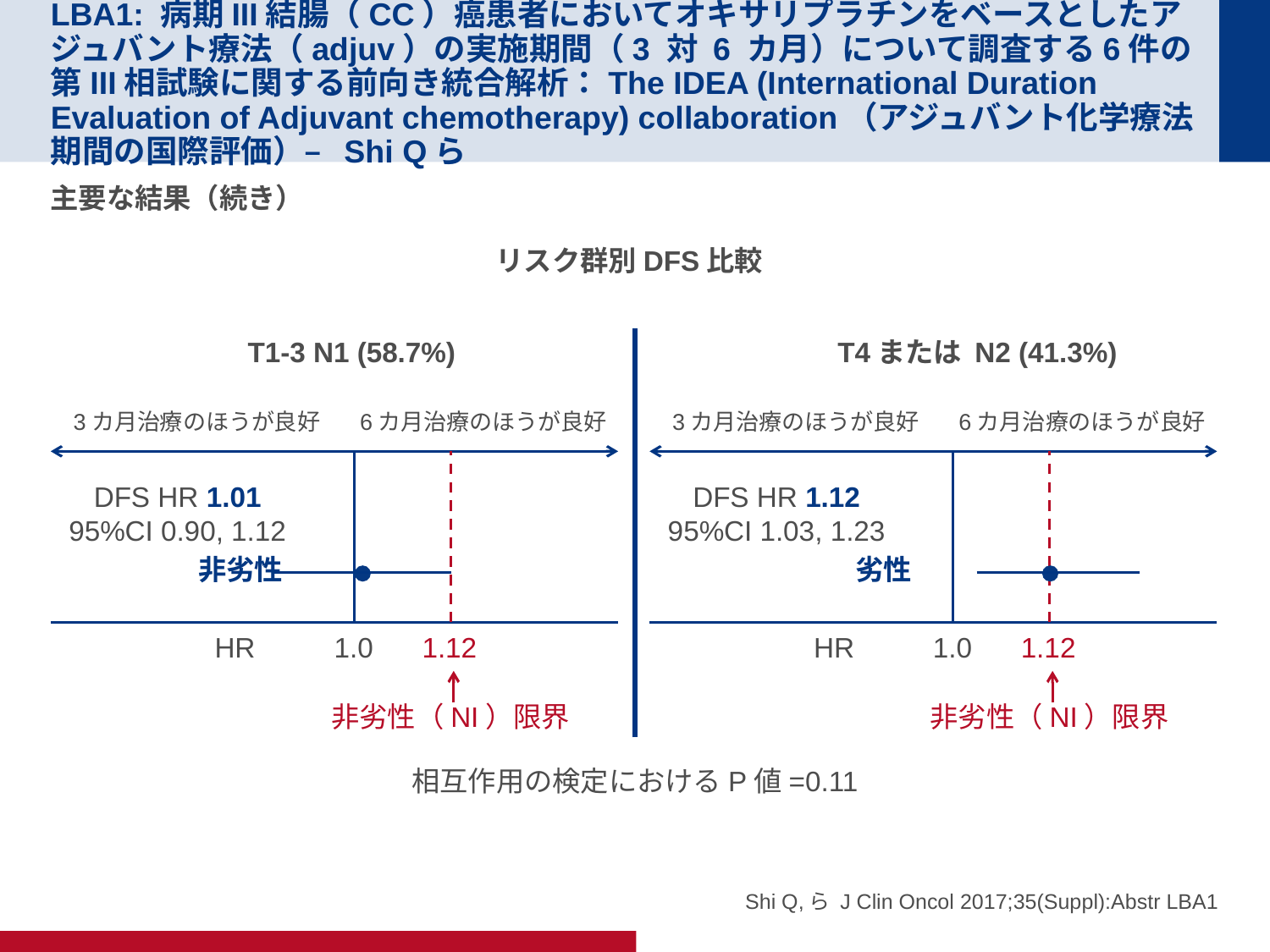

# LBA1: 病期III結腸（CC）癌患者においてオキサリプラチンをベースとしたアジュバント療法（adjuv）の実施期間（3 対 6 カ月）について調査する6件の第III相試験に関する前向き統合解析：The IDEA (International Duration Evaluation of Adjuvant chemotherapy) collaboration（アジュバント化学療法期間の国際評価）–  Shi Qら
主要な結果（続き）
リスク群別DFS比較
T1-3 N1 (58.7%)
3カ月治療のほうが良好
6カ月治療のほうが良好
DFS HR 1.01
95%CI 0.90, 1.12
非劣性

HR	1.0	1.12
非劣性（NI）限界
T4または N2 (41.3%)
3カ月治療のほうが良好
6カ月治療のほうが良好
DFS HR 1.12
95%CI 1.03, 1.23
劣性

HR	1.0	1.12
非劣性（NI）限界
相互作用の検定におけるP値=0.11
Shi Q,ら J Clin Oncol 2017;35(Suppl):Abstr LBA1